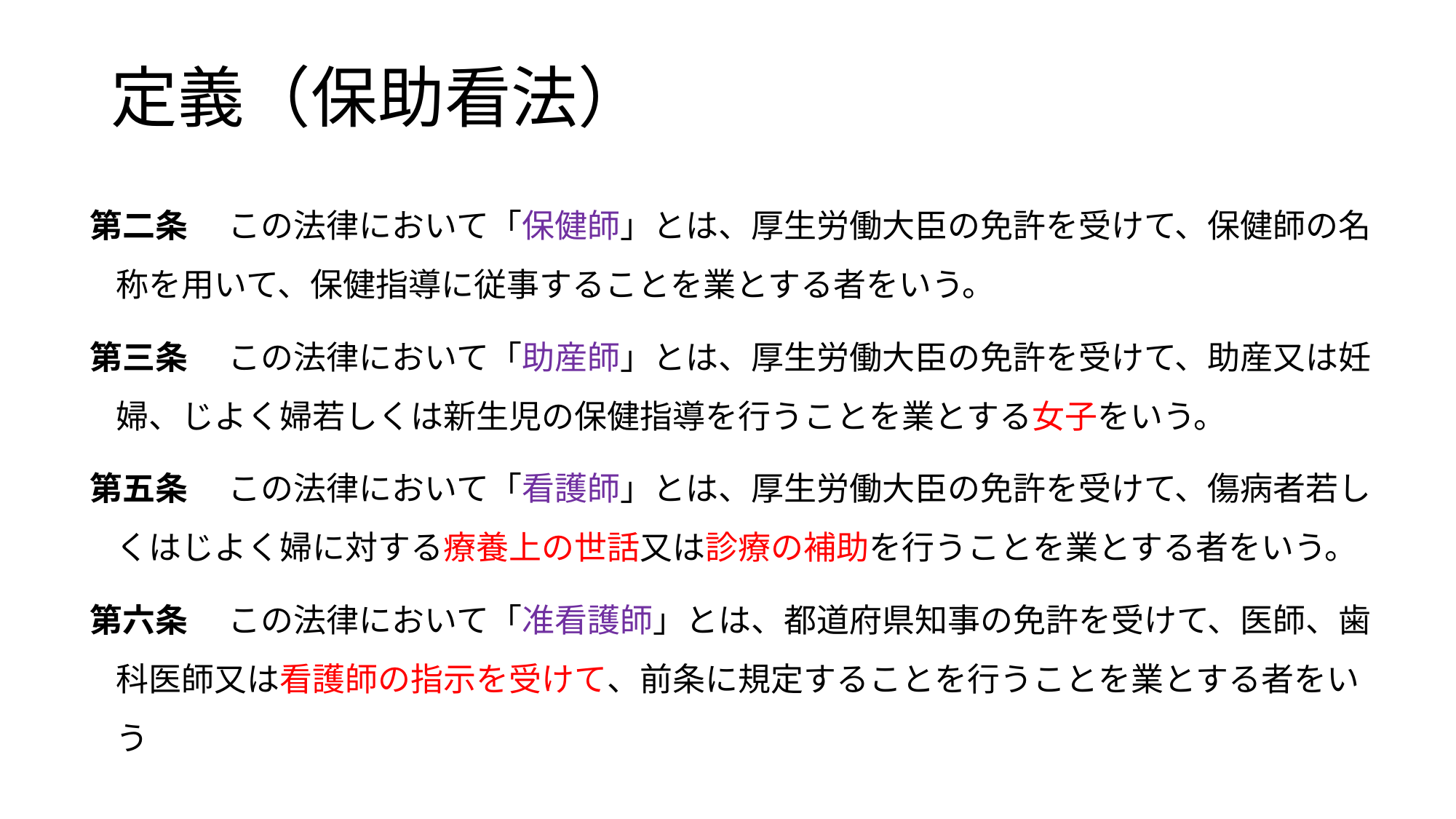

# 定義（保助看法）
第二条 　この法律において「保健師」とは、厚生労働大臣の免許を受けて、保健師の名称を用いて、保健指導に従事することを業とする者をいう。
第三条 　この法律において「助産師」とは、厚生労働大臣の免許を受けて、助産又は妊婦、じよく婦若しくは新生児の保健指導を行うことを業とする女子をいう。
第五条 　この法律において「看護師」とは、厚生労働大臣の免許を受けて、傷病者若しくはじよく婦に対する療養上の世話又は診療の補助を行うことを業とする者をいう。
第六条 　この法律において「准看護師」とは、都道府県知事の免許を受けて、医師、歯科医師又は看護師の指示を受けて、前条に規定することを行うことを業とする者をいう